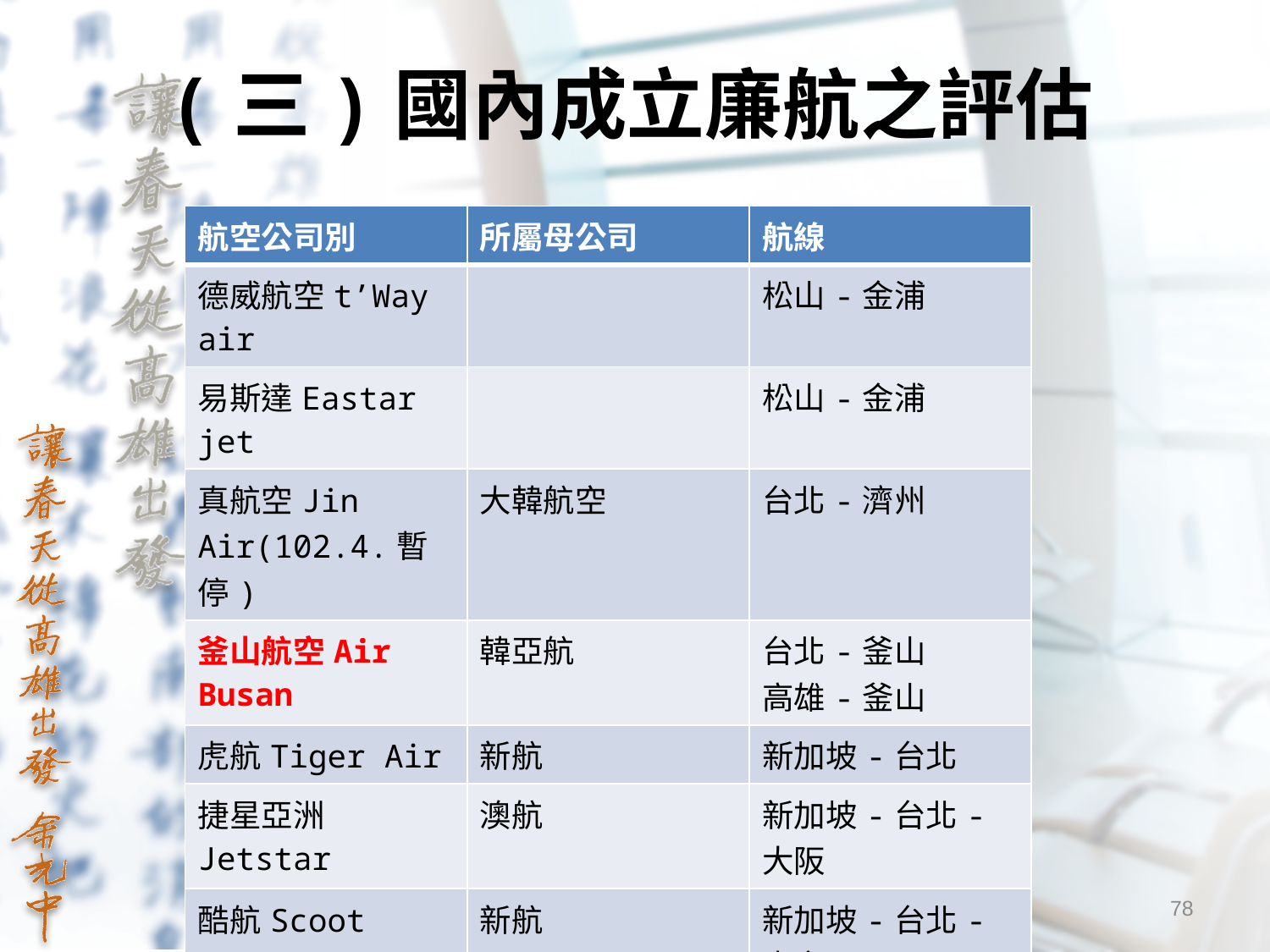

# (三)國內成立廉航之評估
| 航空公司別 | 所屬母公司 | 航線 |
| --- | --- | --- |
| 德威航空t’Way air |  | 松山-金浦 |
| 易斯達Eastar jet |  | 松山-金浦 |
| 真航空Jin Air(102.4.暫停) | 大韓航空 | 台北-濟州 |
| 釜山航空Air Busan | 韓亞航 | 台北-釜山 高雄-釜山 |
| 虎航Tiger Air | 新航 | 新加坡-台北 |
| 捷星亞洲Jetstar | 澳航 | 新加坡-台北-大阪 |
| 酷航Scoot | 新航 | 新加坡-台北-東京 |
| 宿霧太平洋航空Cebu Pacific |  | 台北-馬尼拉 |
| 亞洲航空Air Asia |  | 台北-吉隆坡 台北-亞庇 |

78